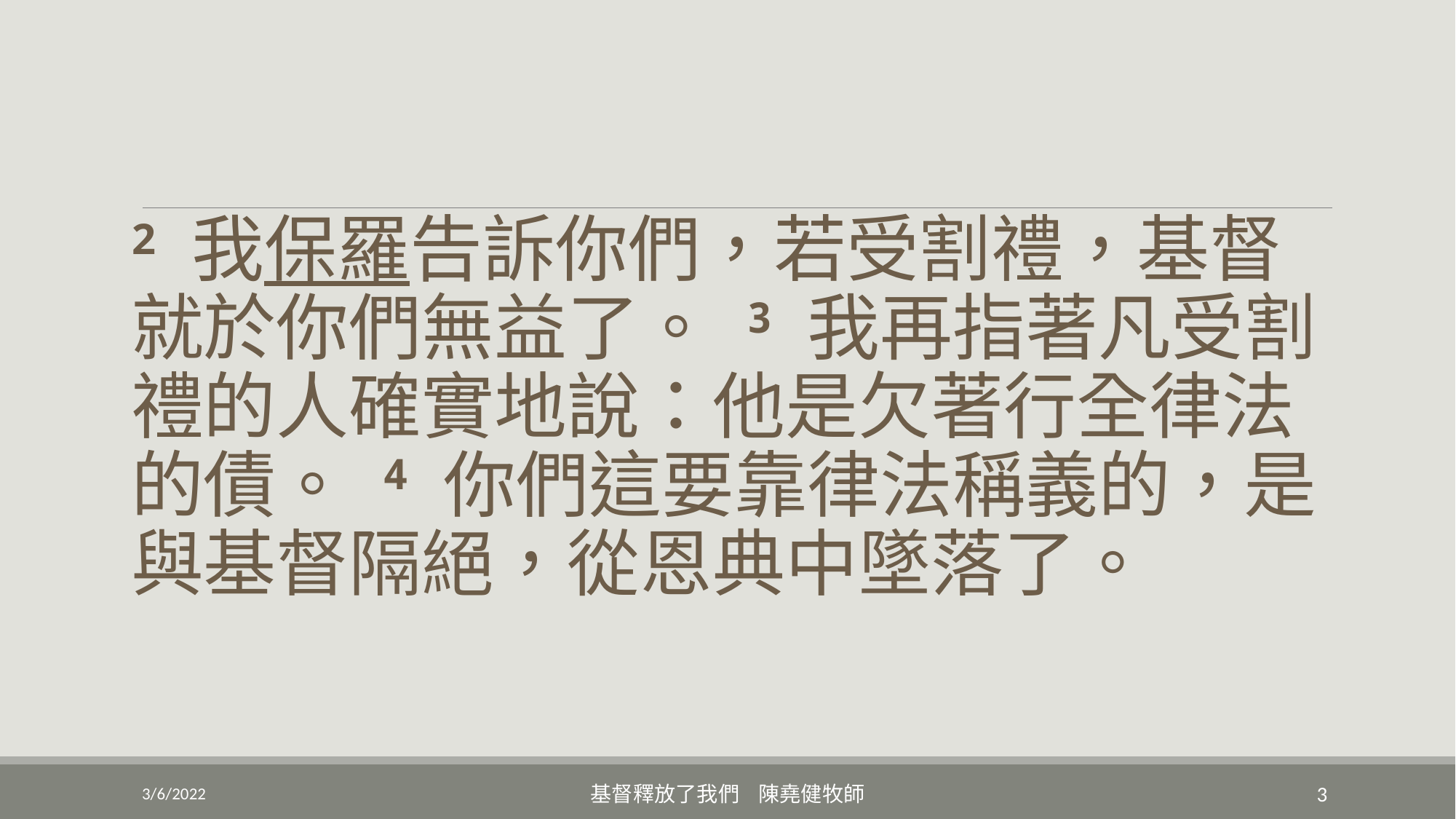

#
2 我保羅告訴你們，若受割禮，基督就於你們無益了。 3 我再指著凡受割禮的人確實地說：他是欠著行全律法的債。 4 你們這要靠律法稱義的，是與基督隔絕，從恩典中墜落了。
3/6/2022
基督釋放了我們    陳堯健牧師
3